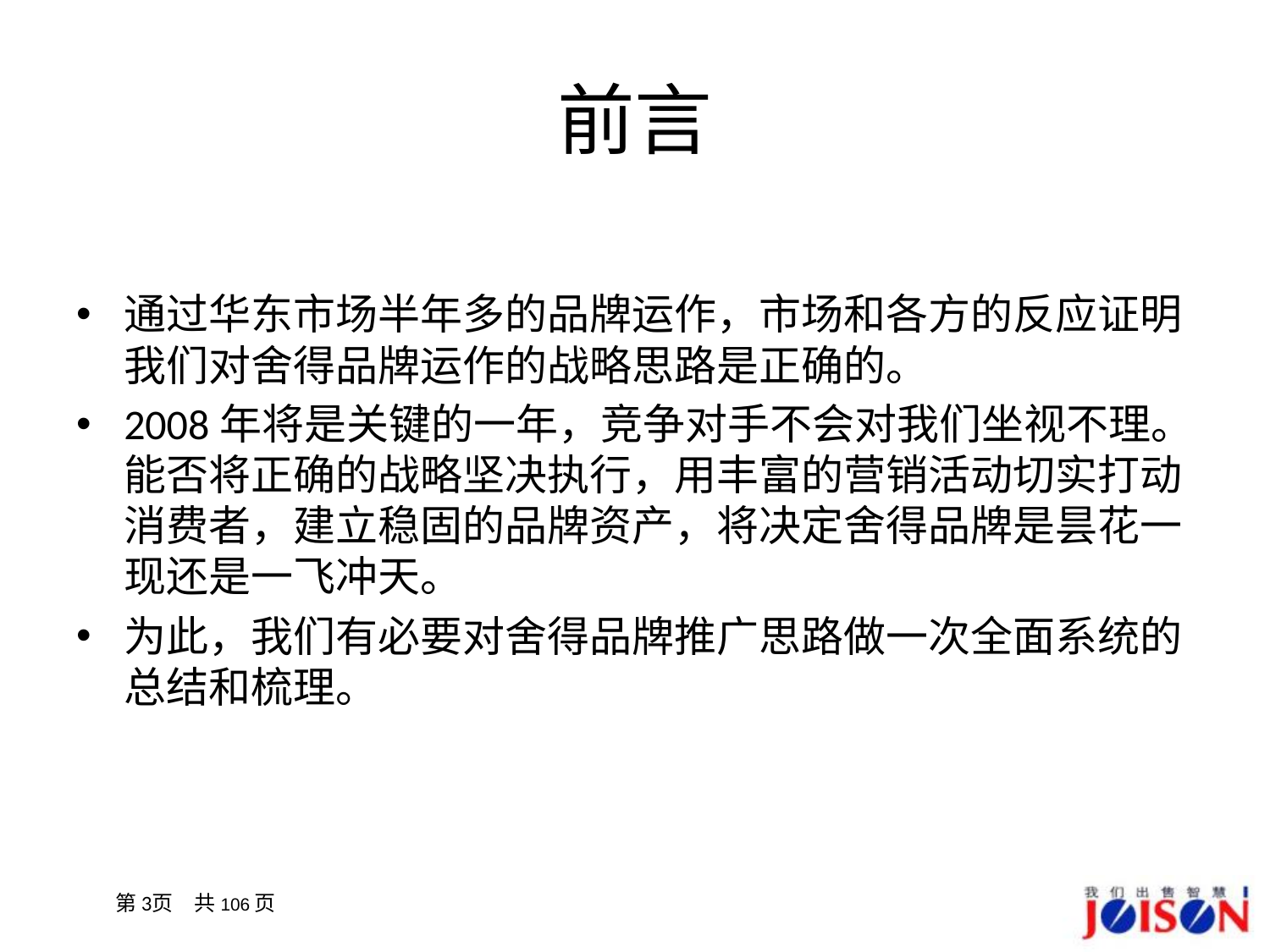

# 前言

通过华东市场半年多的品牌运作，市场和各方的反应证明我们对舍得品牌运作的战略思路是正确的。
2008年将是关键的一年，竞争对手不会对我们坐视不理。能否将正确的战略坚决执行，用丰富的营销活动切实打动消费者，建立稳固的品牌资产，将决定舍得品牌是昙花一现还是一飞冲天。
为此，我们有必要对舍得品牌推广思路做一次全面系统的总结和梳理。